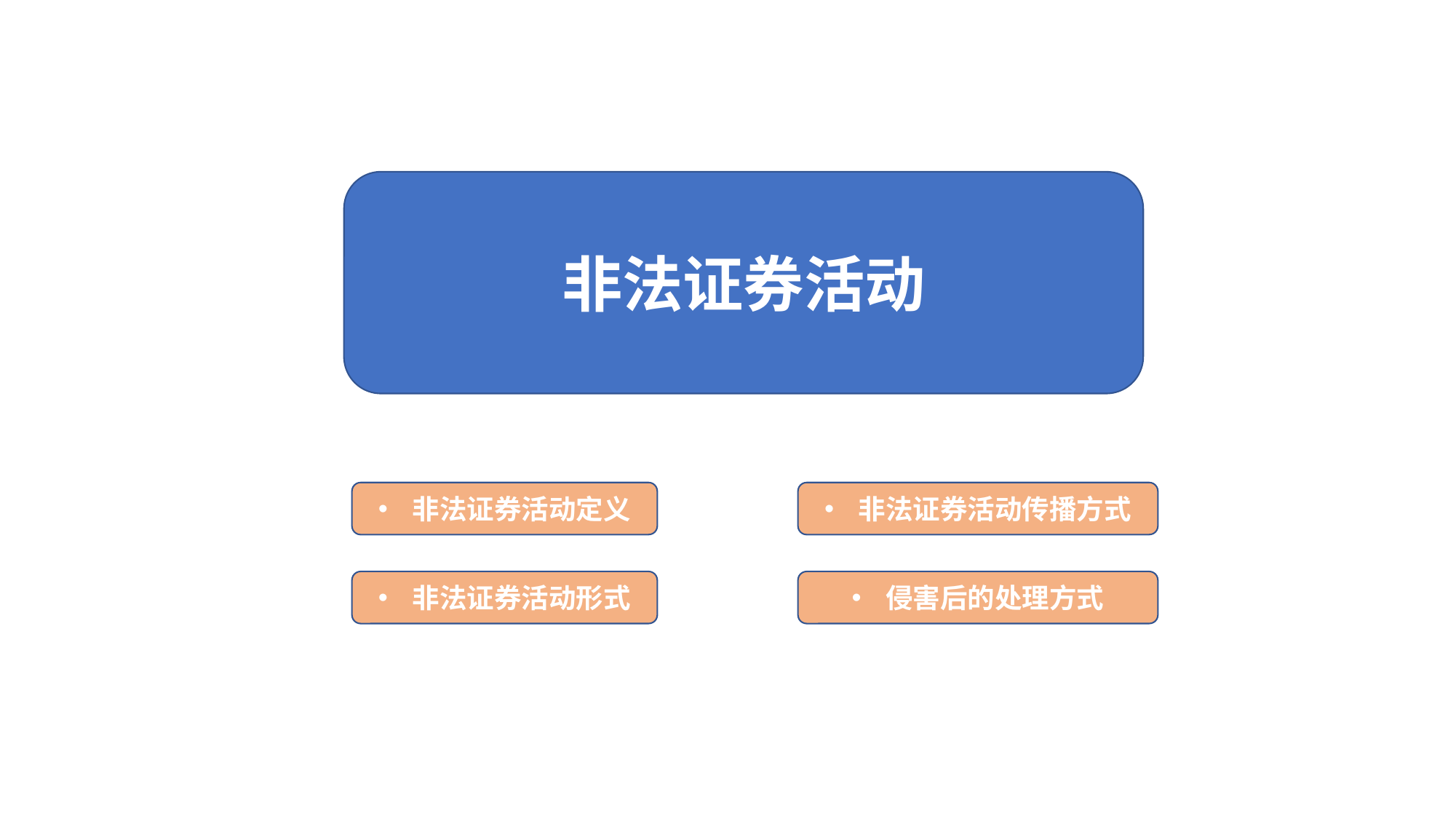

非法证券活动

非法证券活动传播方式

非法证券活动定义

非法证券活动形式
侵害后的处理方式